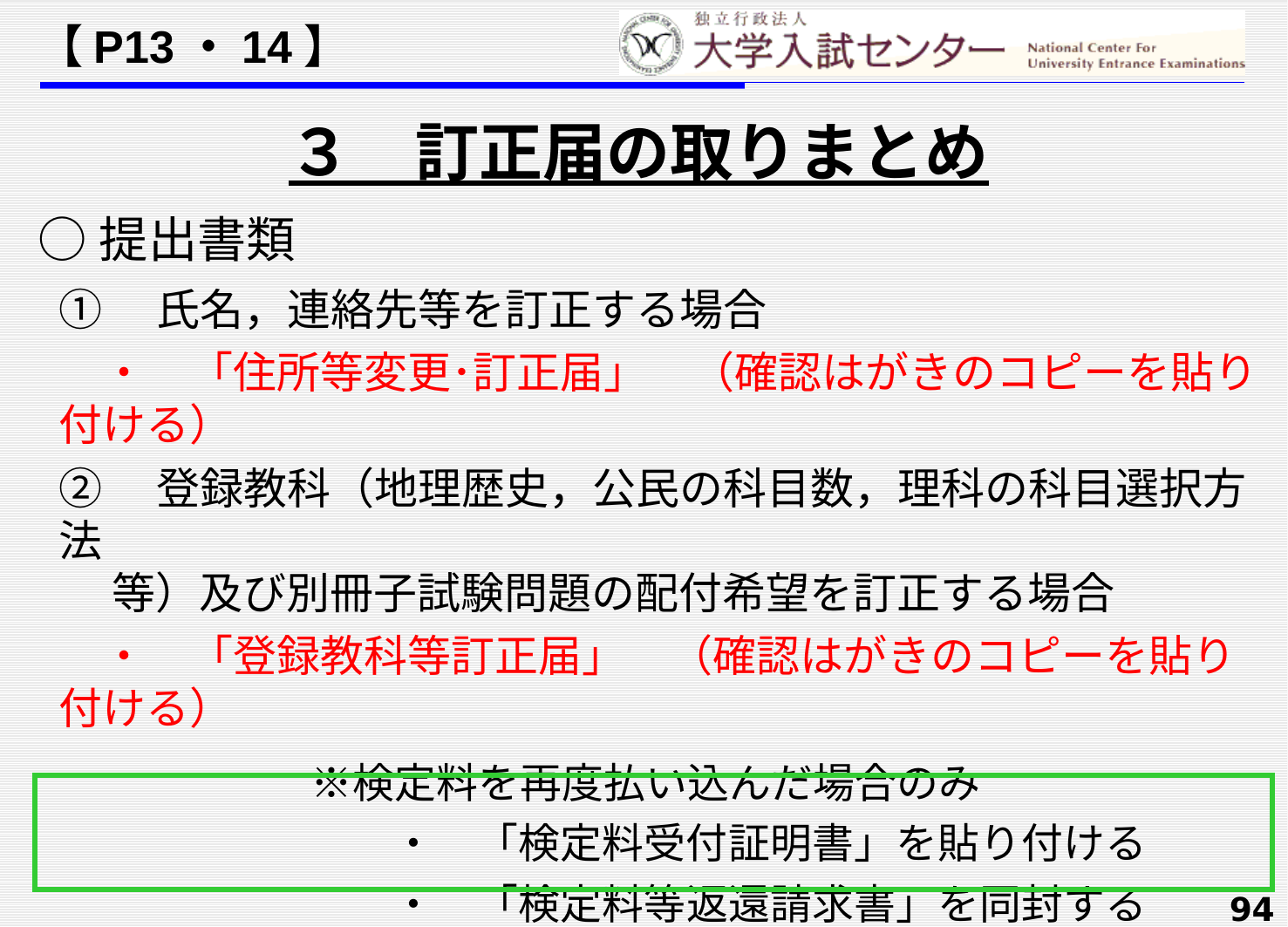

【P13・14】
３　訂正届の取りまとめ
○提出書類
①　氏名，連絡先等を訂正する場合
　・　「住所等変更･訂正届」　（確認はがきのコピーを貼り付ける）
②　登録教科（地理歴史，公民の科目数，理科の科目選択方法
　 等）及び別冊子試験問題の配付希望を訂正する場合
　・　「登録教科等訂正届」　（確認はがきのコピーを貼り付ける）
　　　　　　※検定料を再度払い込んだ場合のみ
　　　　　　　　・　「検定料受付証明書」を貼り付ける
　　　　　　　　・　「検定料等返還請求書」を同封する
　学校で取りまとめの上，「訂正届総括表」をつけて，11月4日（火）まで（消印有効）に郵送してください。

94